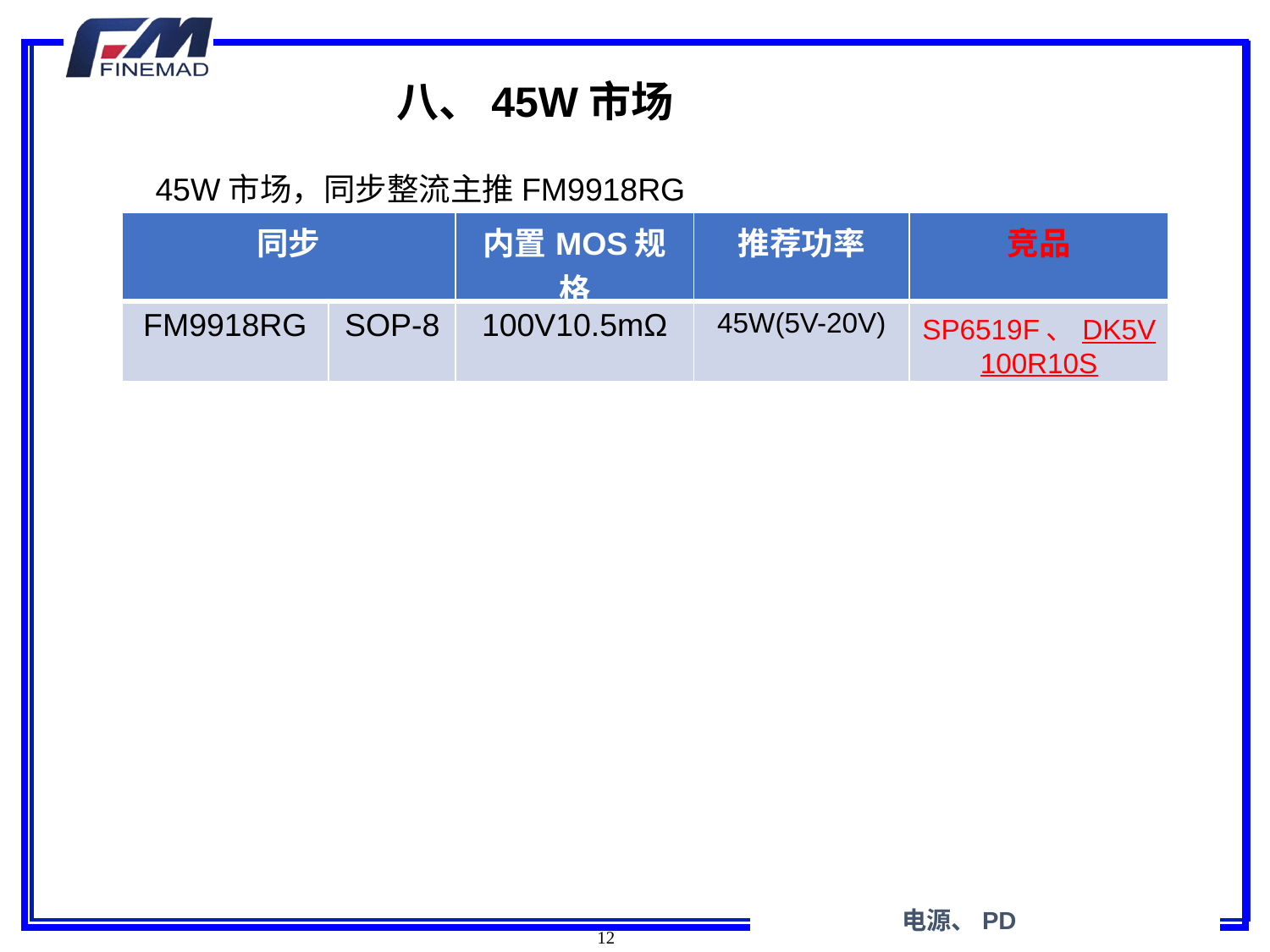

八、45W市场
45W市场，同步整流主推FM9918RG
| 同步 |  | 内置MOS规格 | 推荐功率 | 竞品 |
| --- | --- | --- | --- | --- |
| FM9918RG | SOP-8 | 100V10.5mΩ | 45W(5V-20V) | SP6519F、DK5V100R10S |
 电源、PD